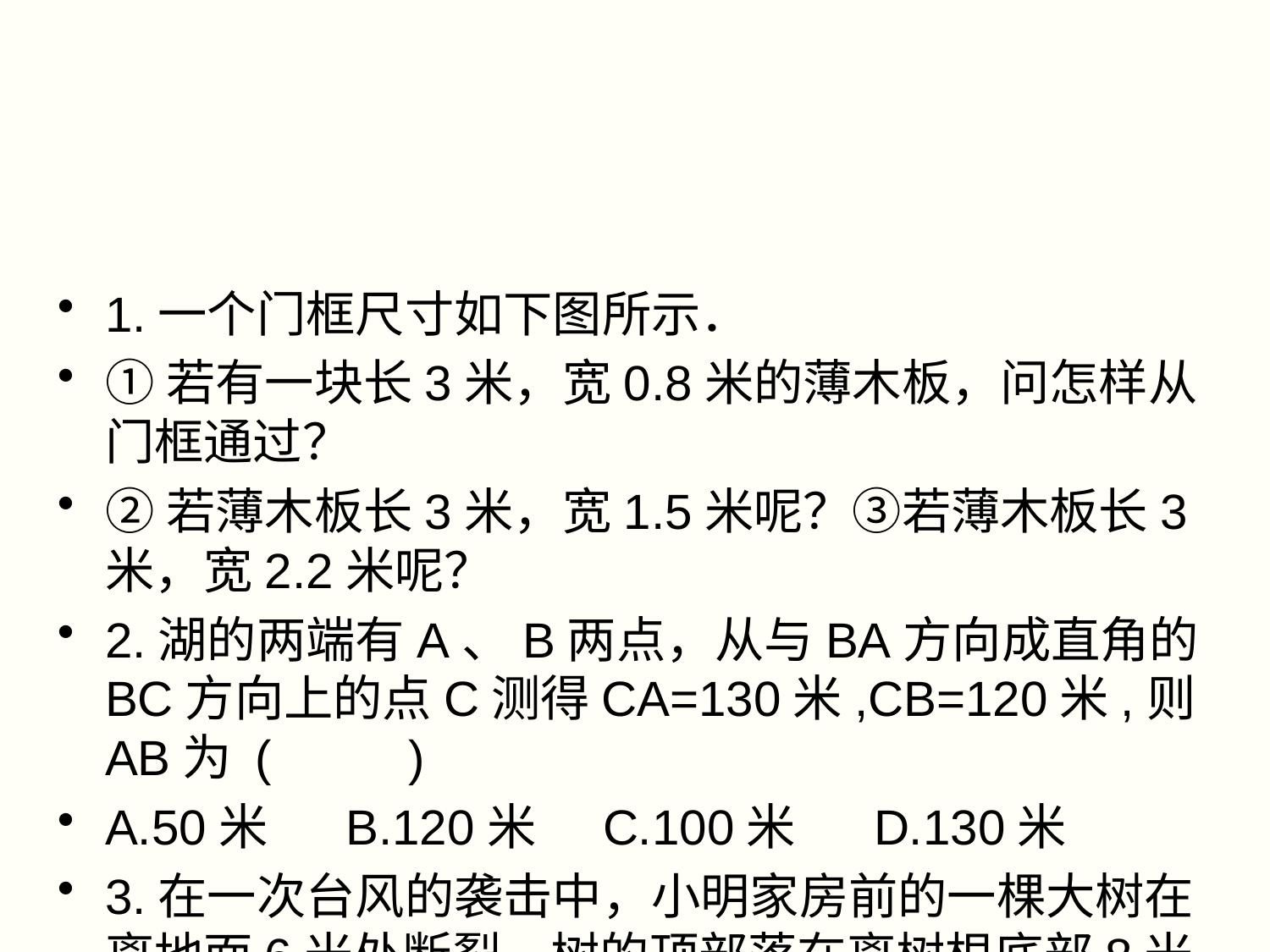

#
1.一个门框尺寸如下图所示．
①若有一块长3米，宽0.8米的薄木板，问怎样从门框通过？
②若薄木板长3米，宽1.5米呢？③若薄木板长3米，宽2.2米呢？
2.湖的两端有A、B两点，从与BA方向成直角的BC方向上的点C测得CA=130米,CB=120米,则AB为 (          )
A.50米      B.120米     C.100米      D.130米
3.在一次台风的袭击中，小明家房前的一棵大树在离地面6米处断裂，树的顶部落在离树根底部8米处.你能告诉小明这棵树折断之前有多高吗？